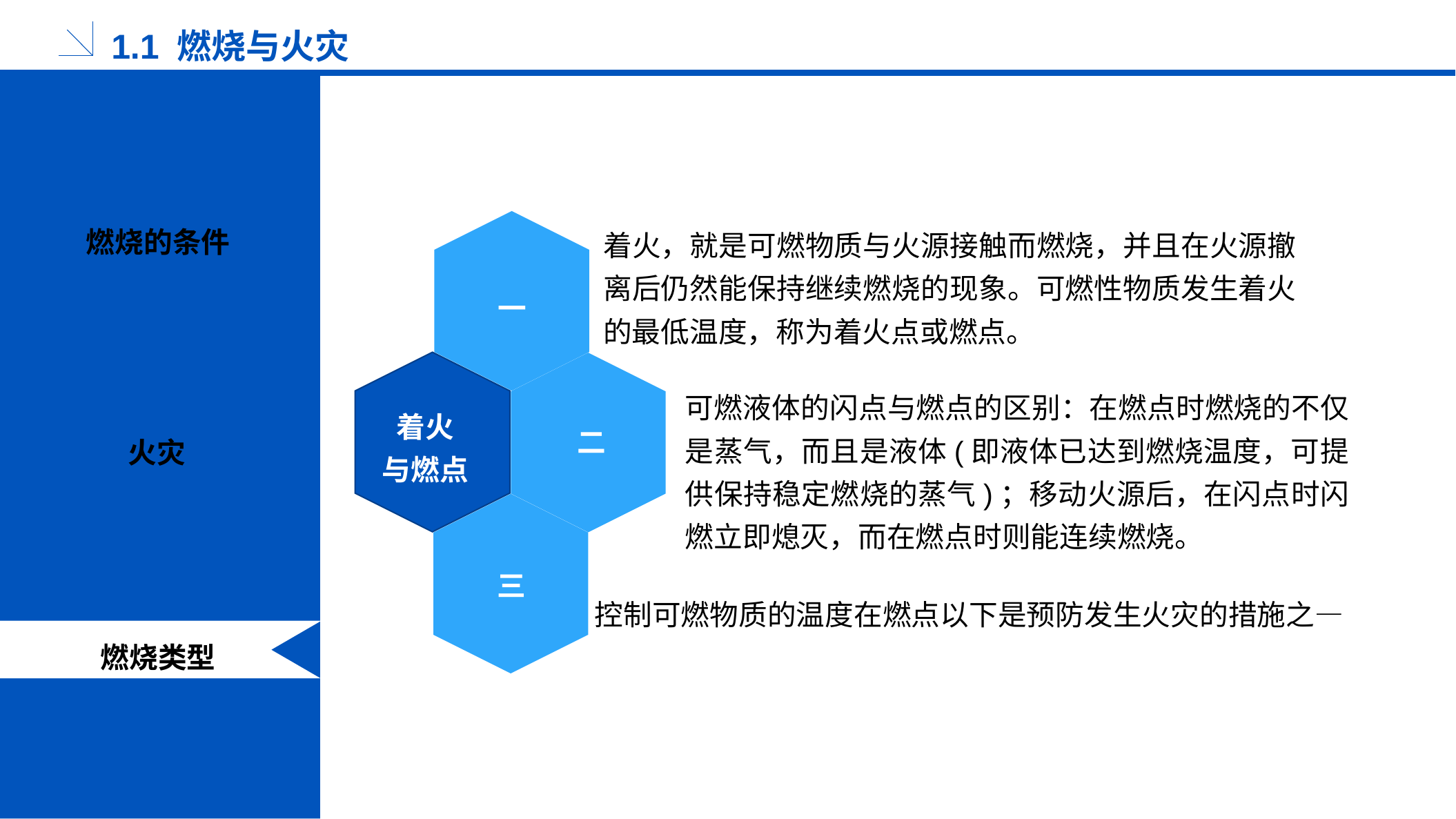

1.1 燃烧与火灾

燃烧的条件
着火，就是可燃物质与火源接触而燃烧，并且在火源撤离后仍然能保持继续燃烧的现象。可燃性物质发生着火的最低温度，称为着火点或燃点。

一

可燃液体的闪点与燃点的区别：在燃点时燃烧的不仅是蒸气，而且是液体(即液体已达到燃烧温度，可提供保持稳定燃烧的蒸气)；移动火源后，在闪点时闪燃立即熄灭，而在燃点时则能连续燃烧。
着火
与燃点
二
火灾

三
控制可燃物质的温度在燃点以下是预防发生火灾的措施之—
燃烧类型